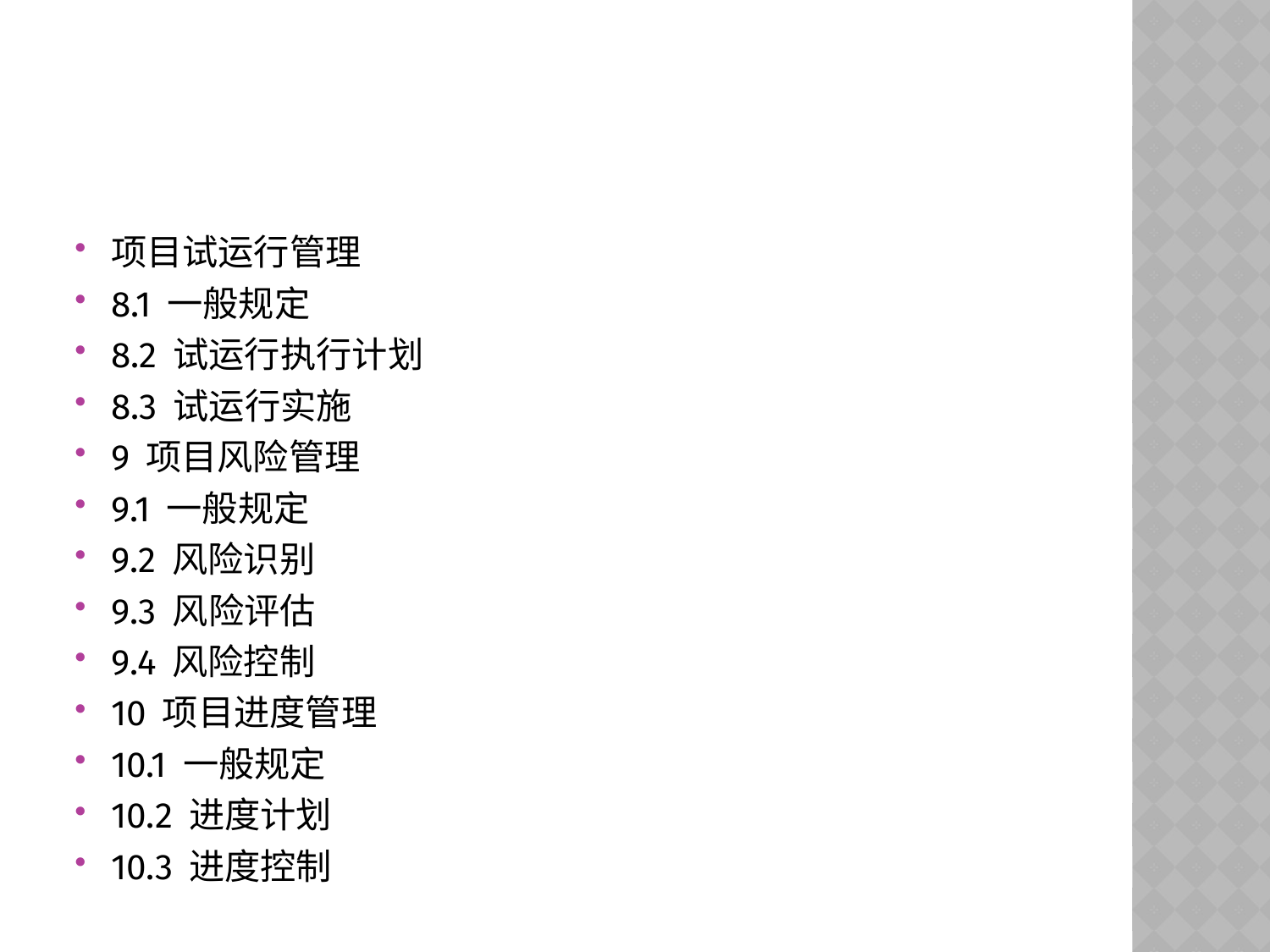

#
项目试运行管理
8.1 一般规定
8.2 试运行执行计划
8.3 试运行实施
9 项目风险管理
9.1 一般规定
9.2 风险识别
9.3 风险评估
9.4 风险控制
10 项目进度管理
10.1 一般规定
10.2 进度计划
10.3 进度控制